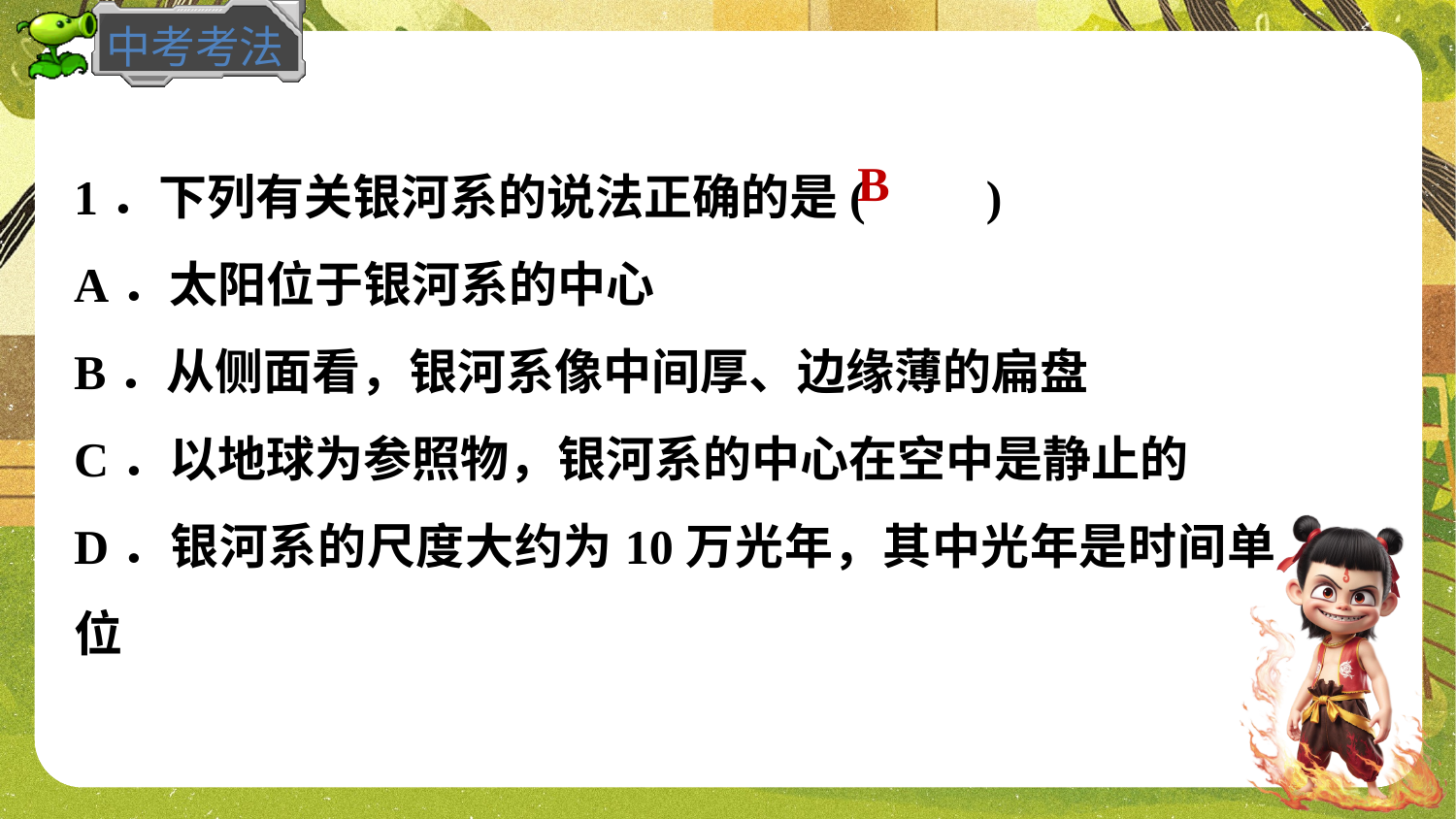

1．下列有关银河系的说法正确的是(　　)
A．太阳位于银河系的中心
B．从侧面看，银河系像中间厚、边缘薄的扁盘
C．以地球为参照物，银河系的中心在空中是静止的
D．银河系的尺度大约为10万光年，其中光年是时间单位
B